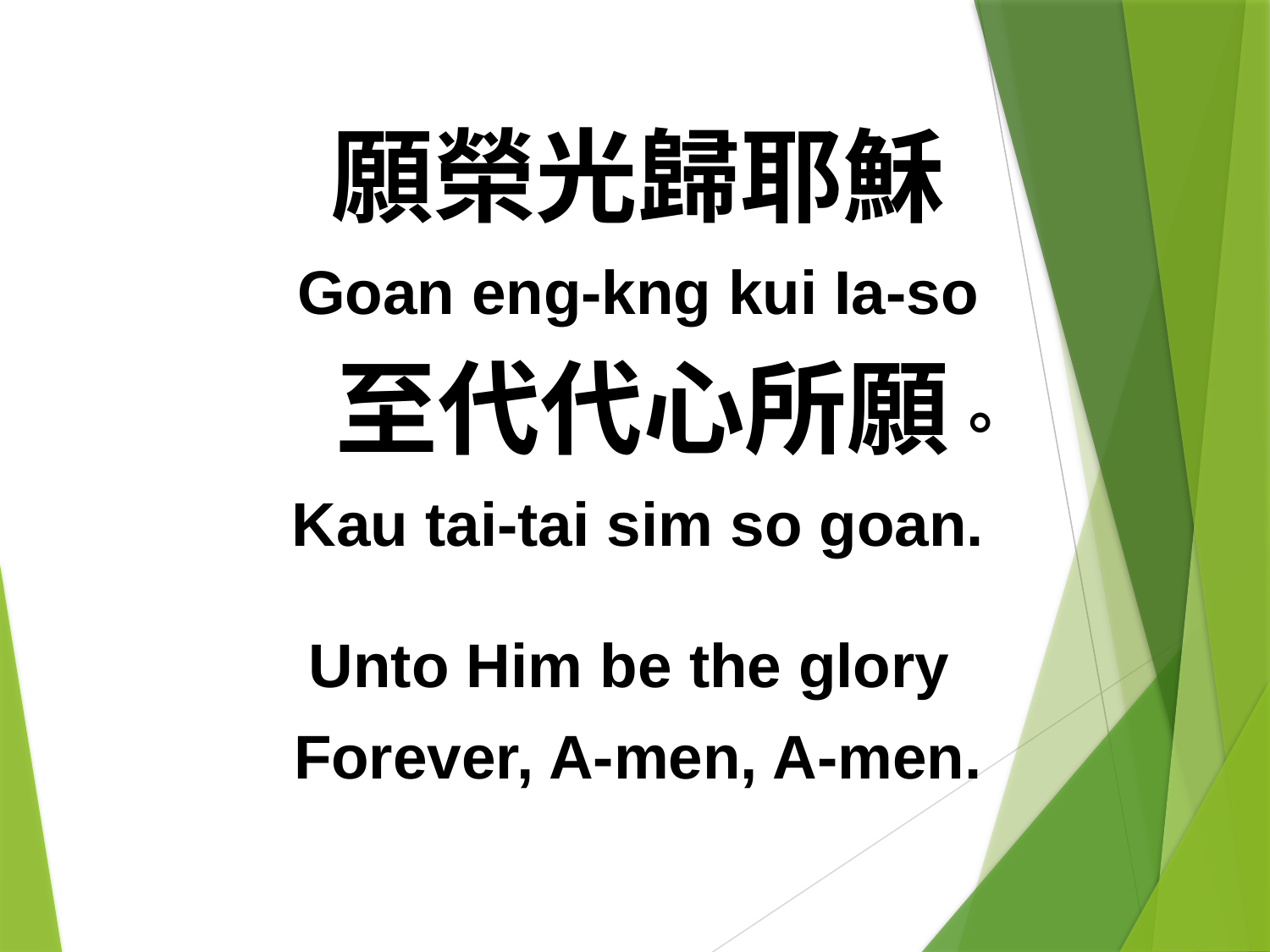

願榮光歸耶穌
Goan eng-kng kui Ia-so
  至代代心所願。
Kau tai-tai sim so goan.

Unto Him be the glory
Forever, A-men, A-men.